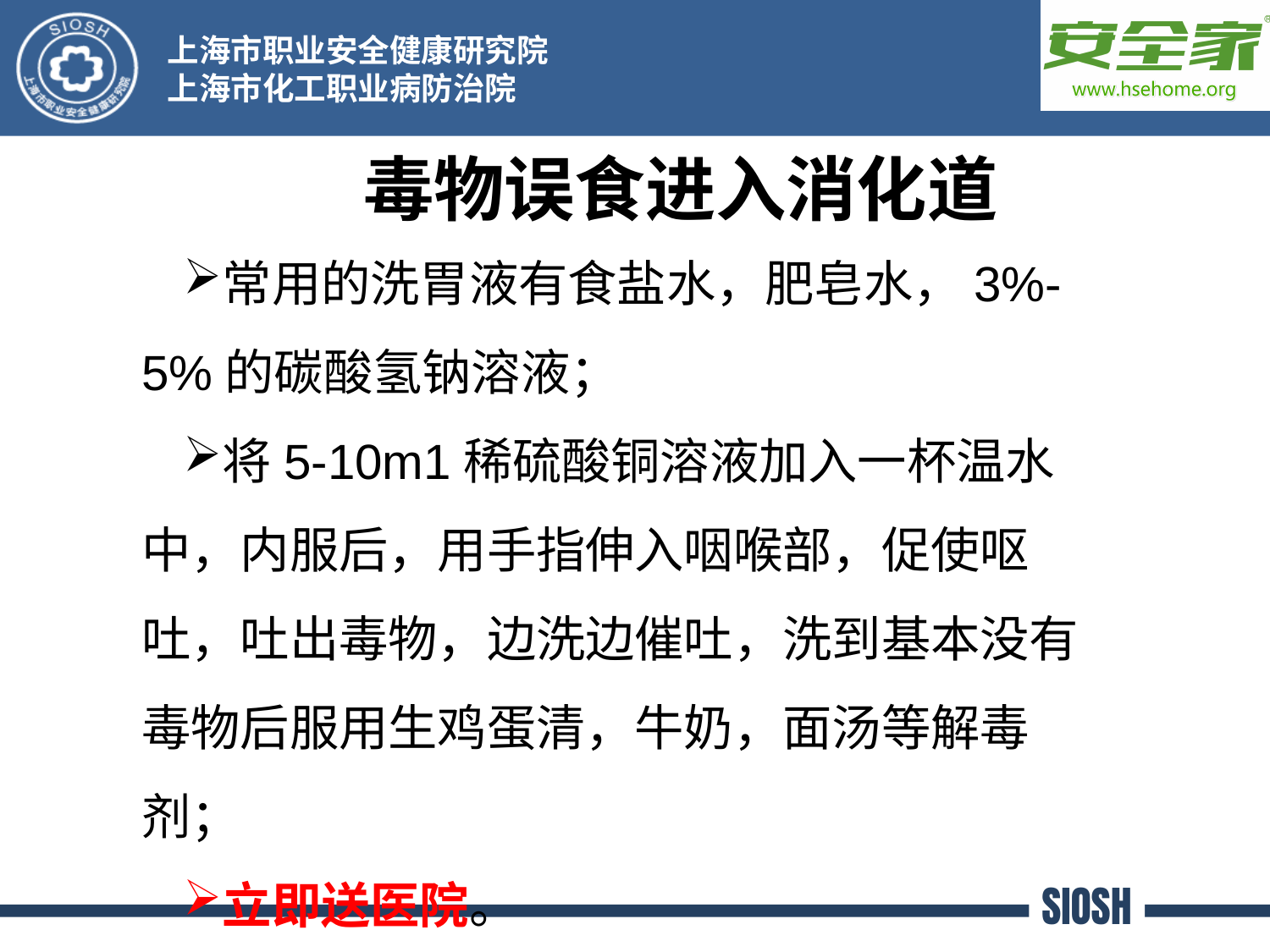

毒物误食进入消化道
常用的洗胃液有食盐水，肥皂水，3%-5%的碳酸氢钠溶液；
将5-10m1稀硫酸铜溶液加入一杯温水中，内服后，用手指伸入咽喉部，促使呕吐，吐出毒物，边洗边催吐，洗到基本没有毒物后服用生鸡蛋清，牛奶，面汤等解毒剂；
立即送医院。